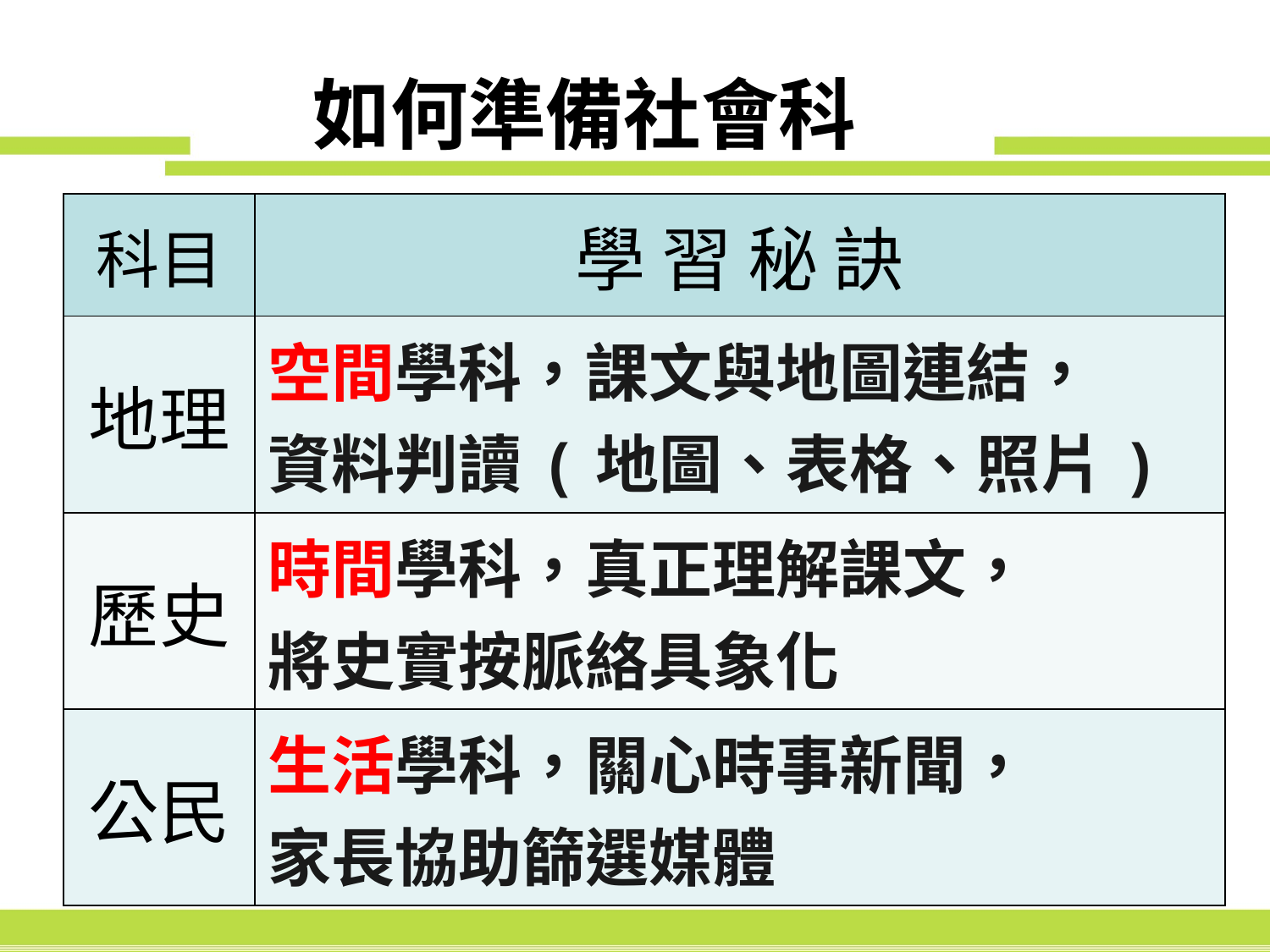

# 如何準備社會科
| 科目 | 學 習 秘 訣 |
| --- | --- |
| 地理 | 空間學科，課文與地圖連結， 資料判讀(地圖、表格、照片) |
| 歷史 | 時間學科，真正理解課文， 將史實按脈絡具象化 |
| 公民 | 生活學科，關心時事新聞， 家長協助篩選媒體 |